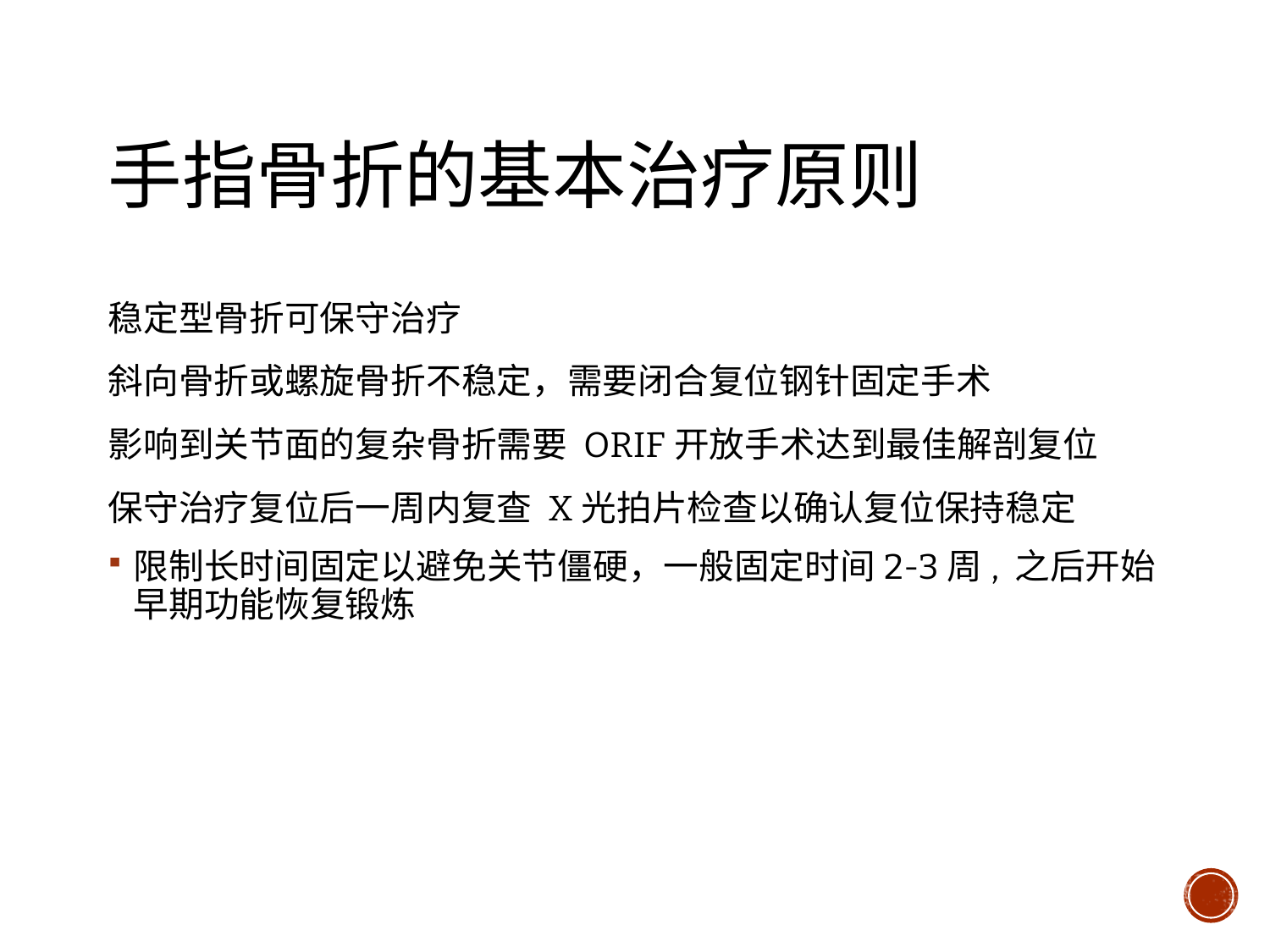

# 手指骨折的基本治疗原则
稳定型骨折可保守治疗
斜向骨折或螺旋骨折不稳定，需要闭合复位钢针固定手术
影响到关节面的复杂骨折需要 ORIF开放手术达到最佳解剖复位
保守治疗复位后一周内复查 X光拍片检查以确认复位保持稳定
限制长时间固定以避免关节僵硬，一般固定时间2-3周, 之后开始早期功能恢复锻炼